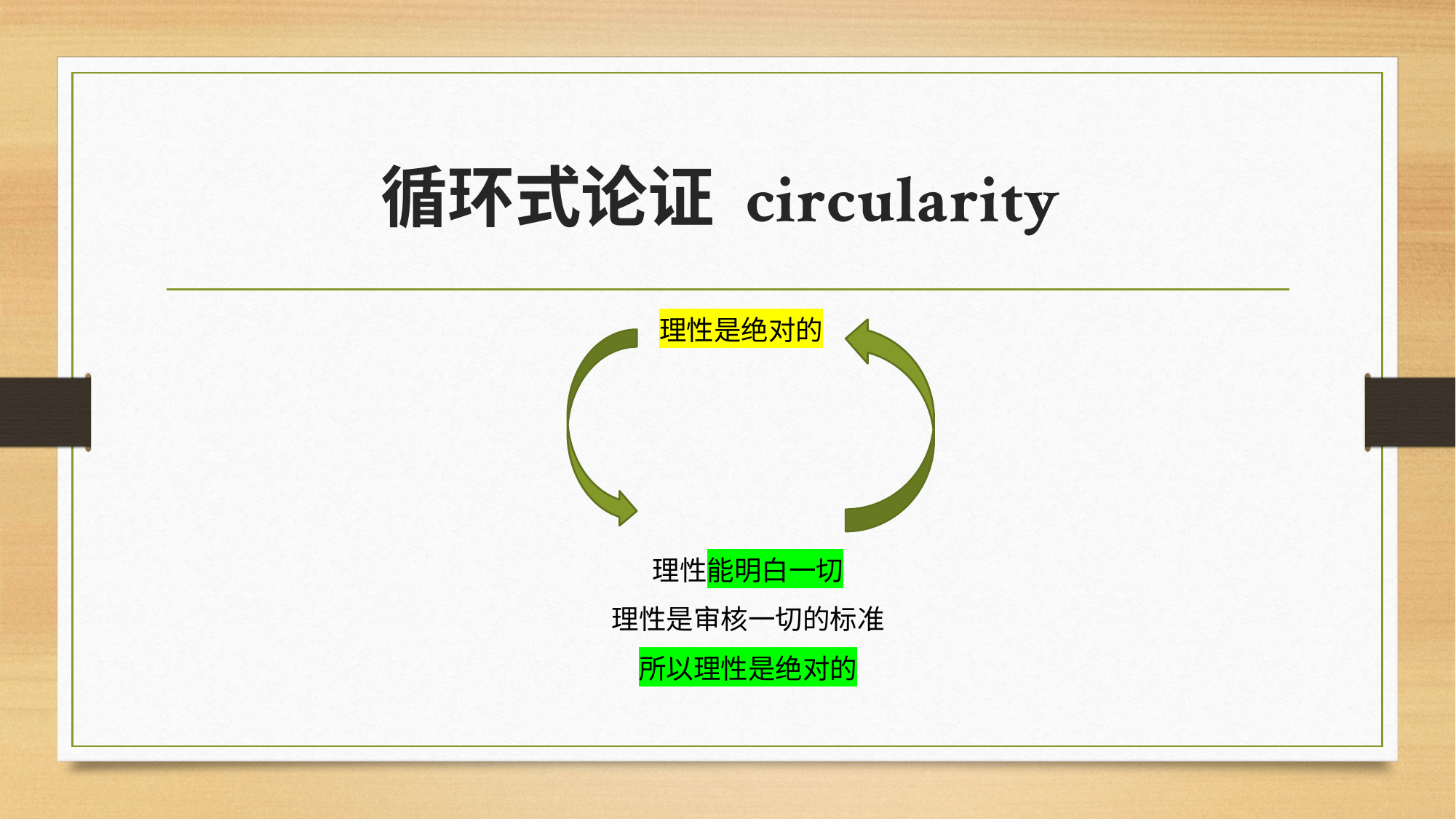

# 循环式论证 circularity
理性是绝对的

理性能明白一切
理性是审核一切的标准
所以理性是绝对的